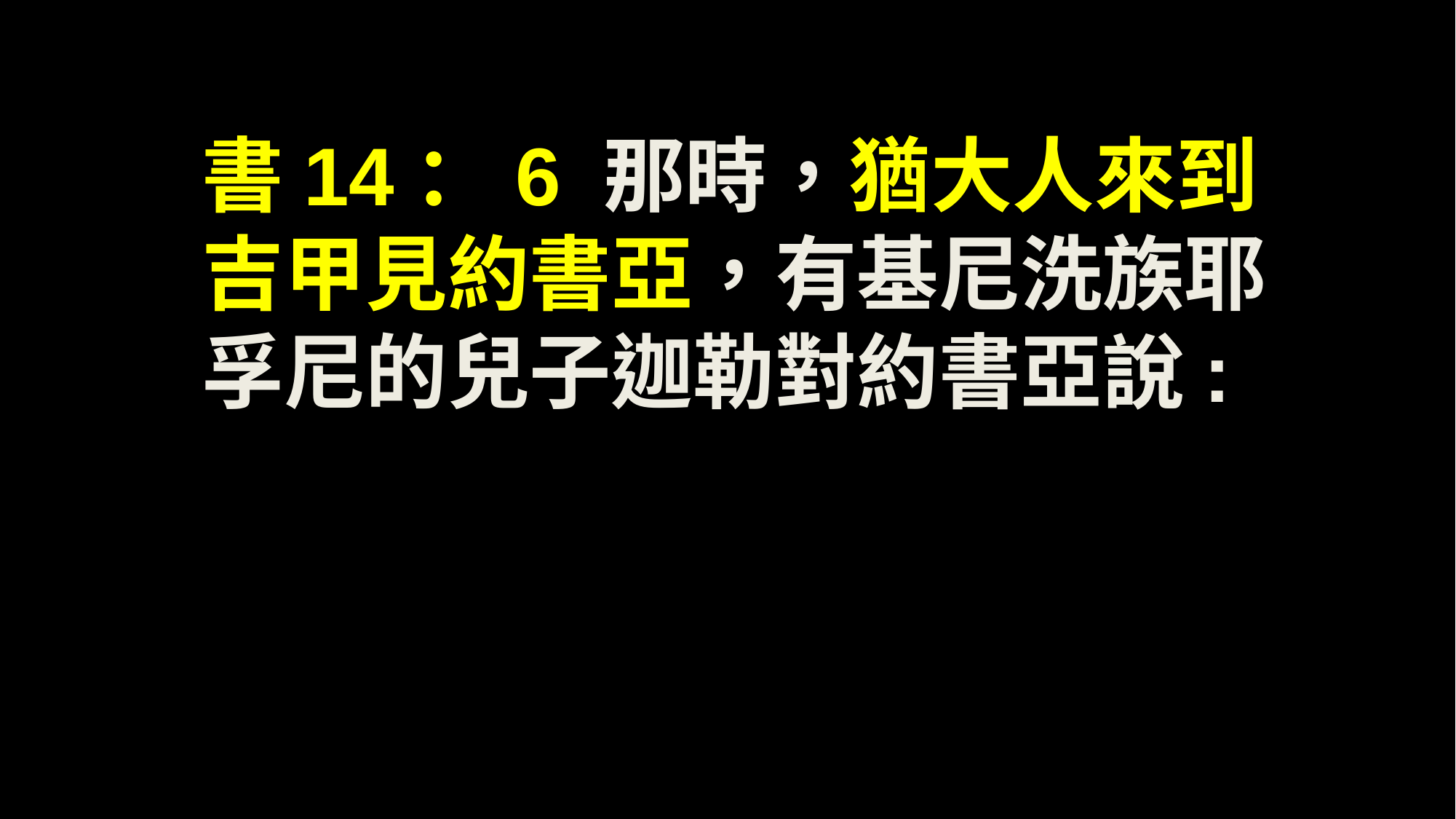

書14：6 那時，猶大人來到吉甲見約書亞，有基尼洗族耶孚尼的兒子迦勒對約書亞說: